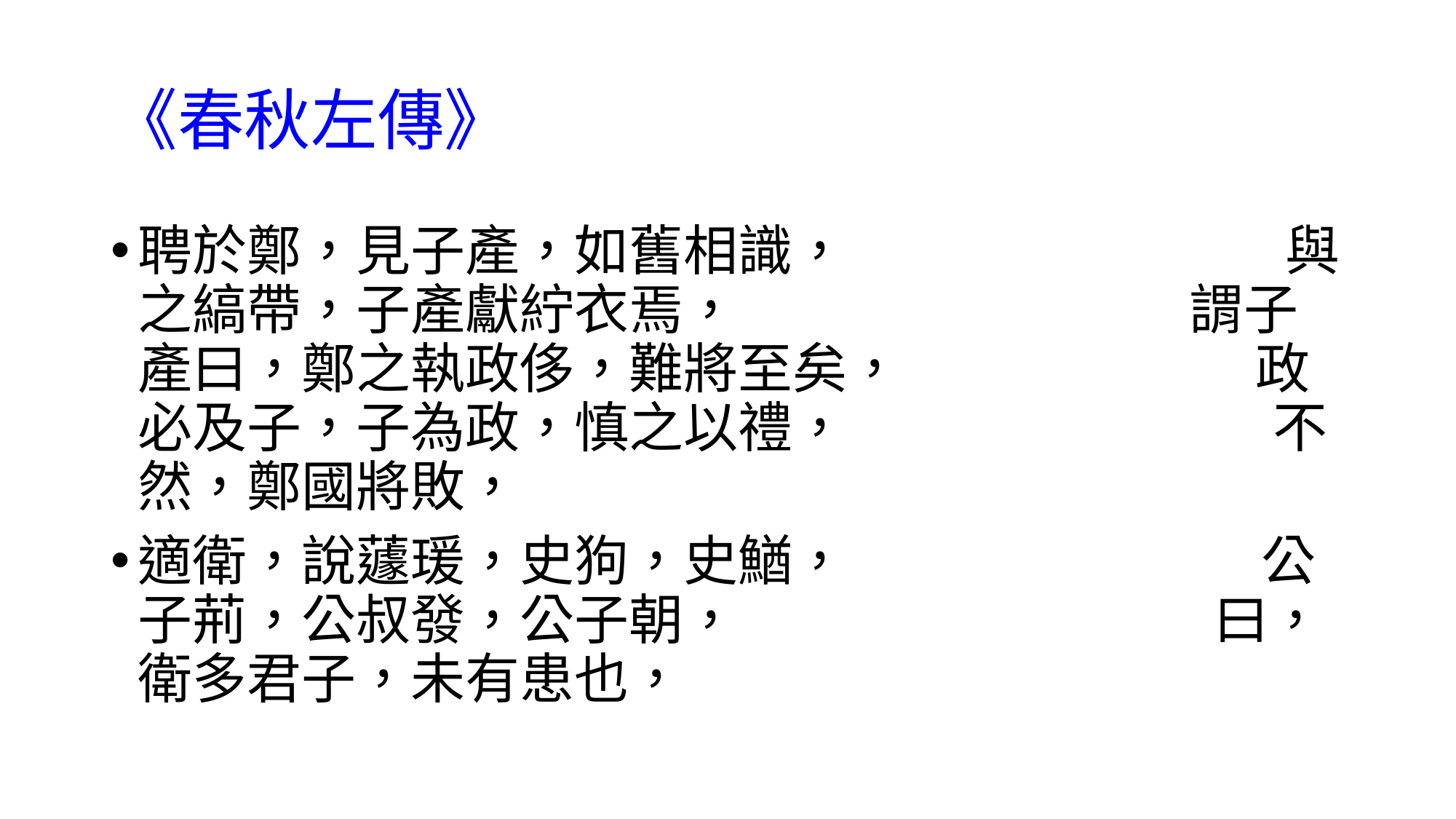

# 《春秋左傳》
聘於鄭，見子產，如舊相識，                                    與之縞帶，子產獻紵衣焉，                                     謂子產曰，鄭之執政侈，難將至矣，                             政必及子，子為政，慎之以禮，                                   不然，鄭國將敗，
適衛，說蘧瑗，史狗，史鰌，                                  公子荊，公叔發，公子朝，                                       曰，衛多君子，未有患也，